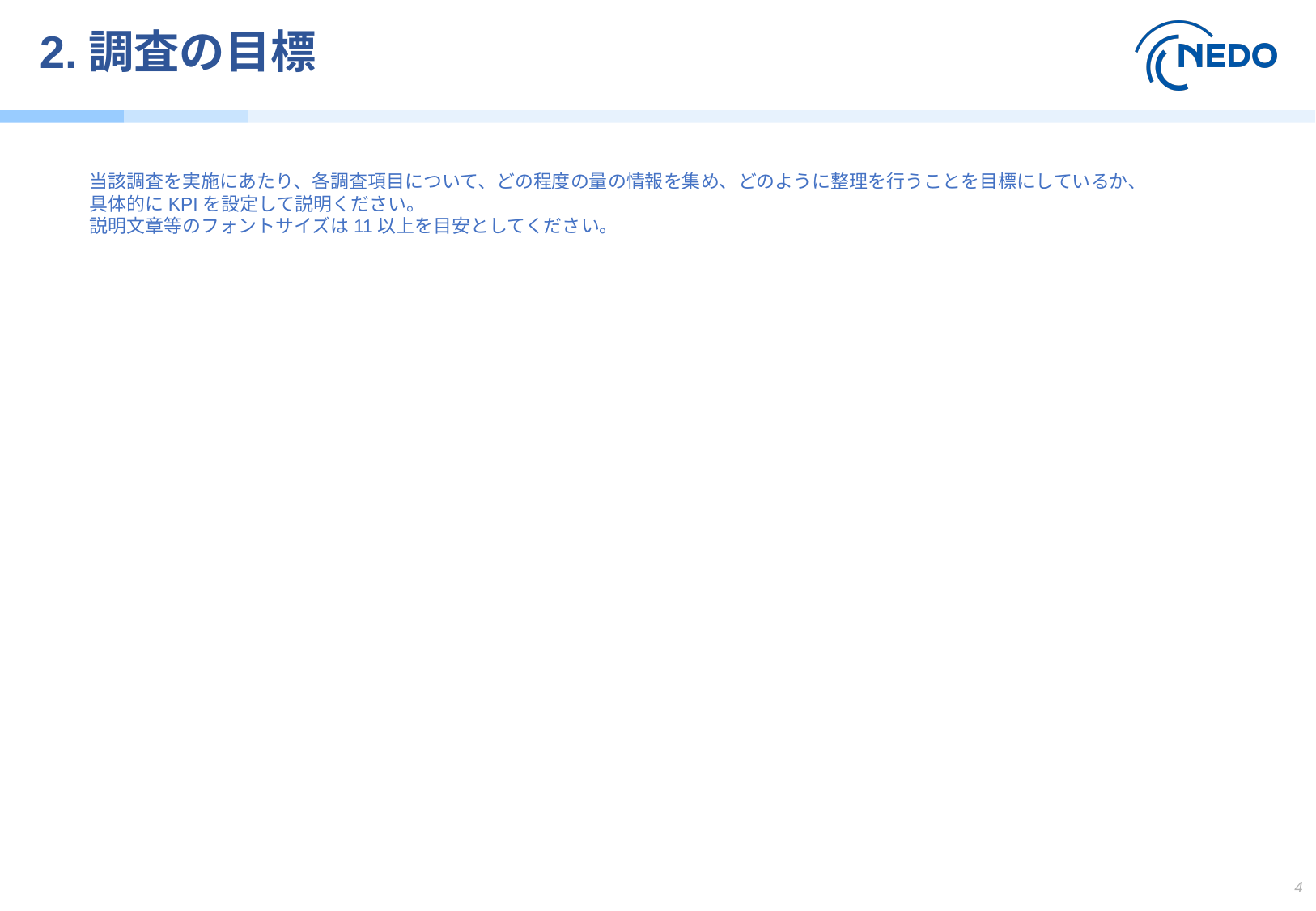

# 2.調査の目標
当該調査を実施にあたり、各調査項目について、どの程度の量の情報を集め、どのように整理を行うことを目標にしているか、具体的にKPIを設定して説明ください。
説明文章等のフォントサイズは11以上を目安としてください。

4